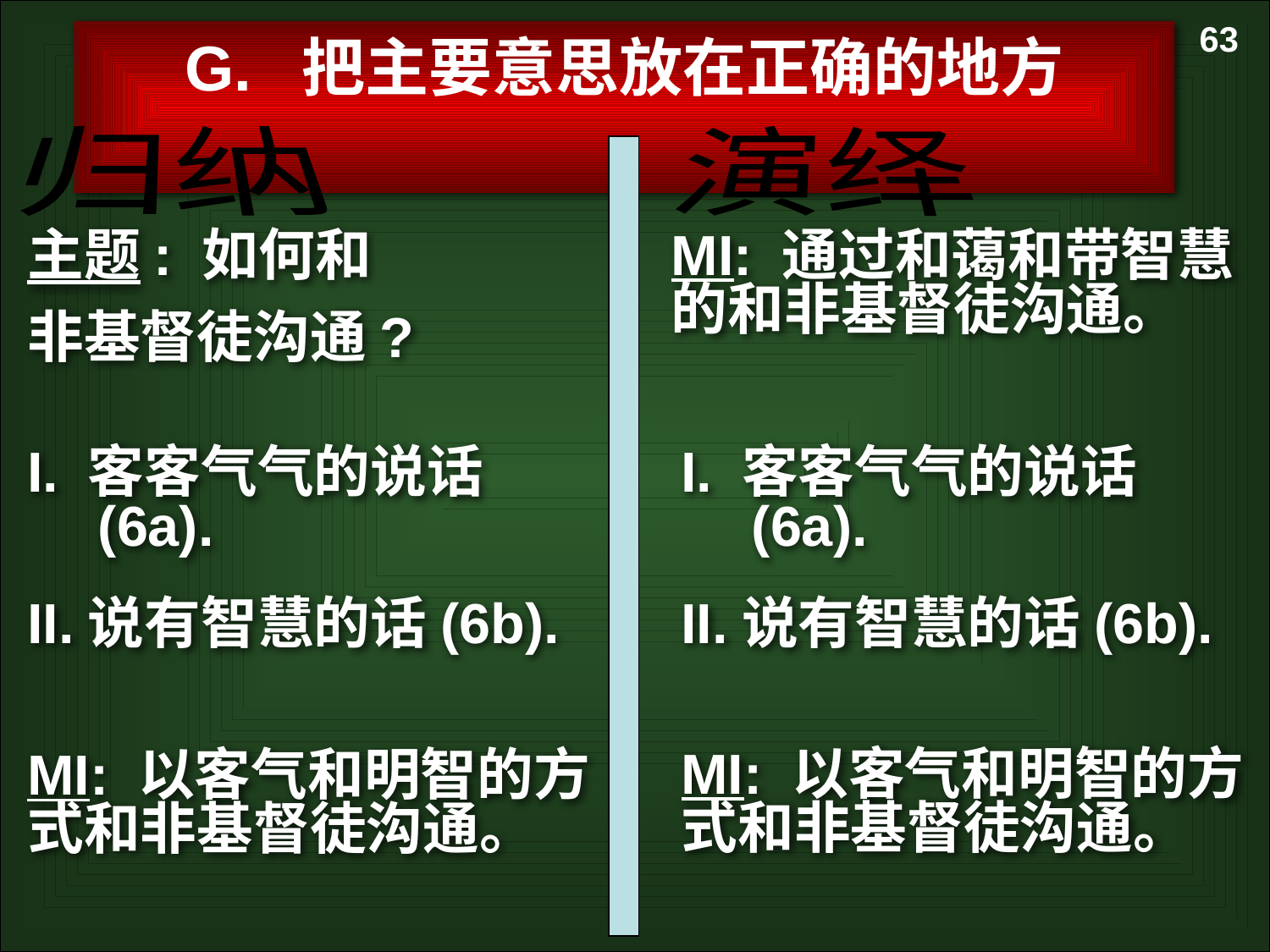

63
G.  把主要意思放在正确的地方
归纳
演绎

主题: 如何和
非基督徒沟通?
MI: 通过和蔼和带智慧的和非基督徒沟通。
I. 客客气气的说话(6a).
I. 客客气气的说话 (6a).
II.说有智慧的话(6b).
II.说有智慧的话(6b).
MI: 以客气和明智的方式和非基督徒沟通。
MI: 以客气和明智的方式和非基督徒沟通。